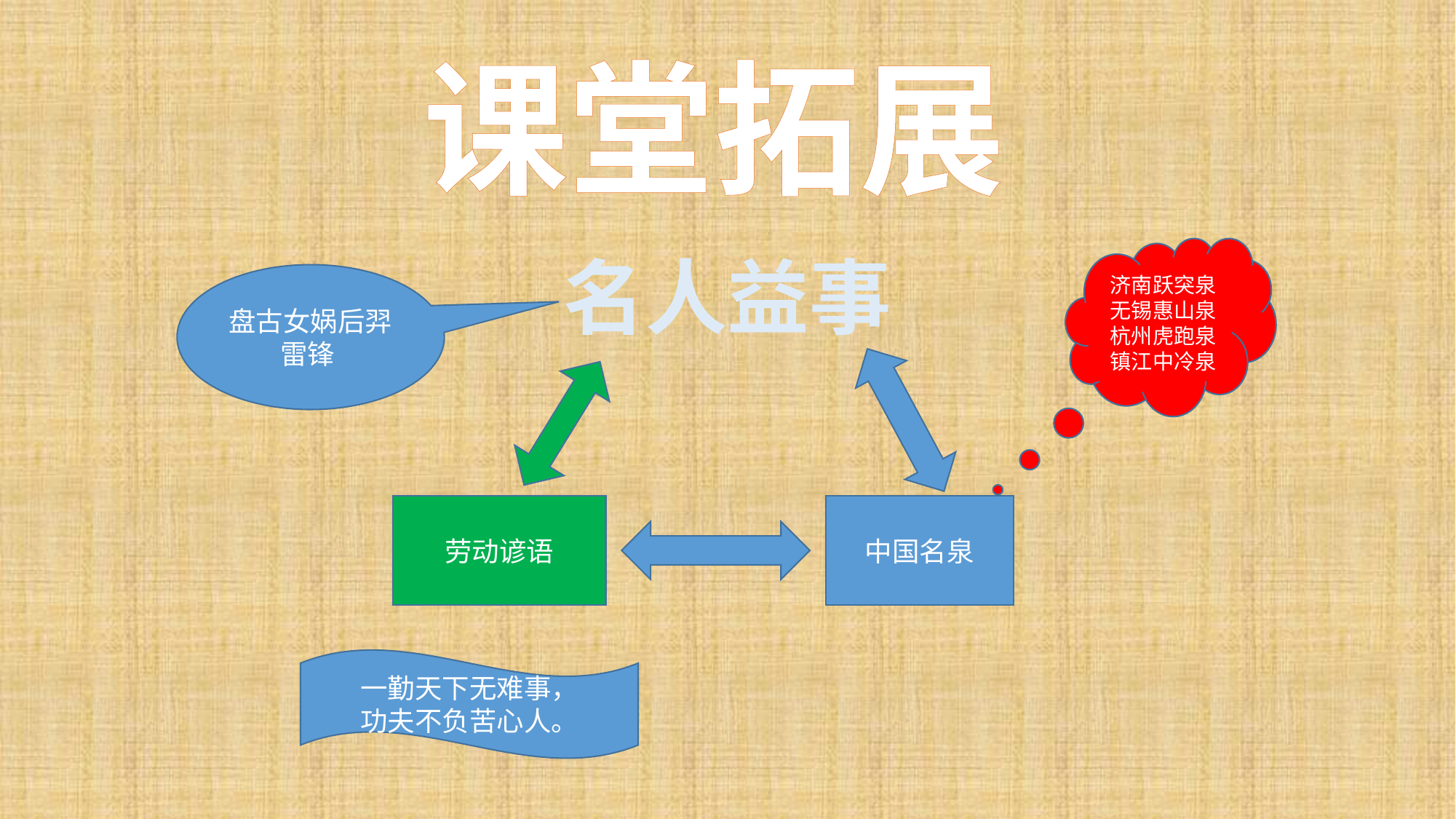

课堂拓展
济南跃突泉
无锡惠山泉
杭州虎跑泉
镇江中冷泉
名人益事
盘古女娲后羿雷锋

劳动谚语
中国名泉
一勤天下无难事，
功夫不负苦心人。